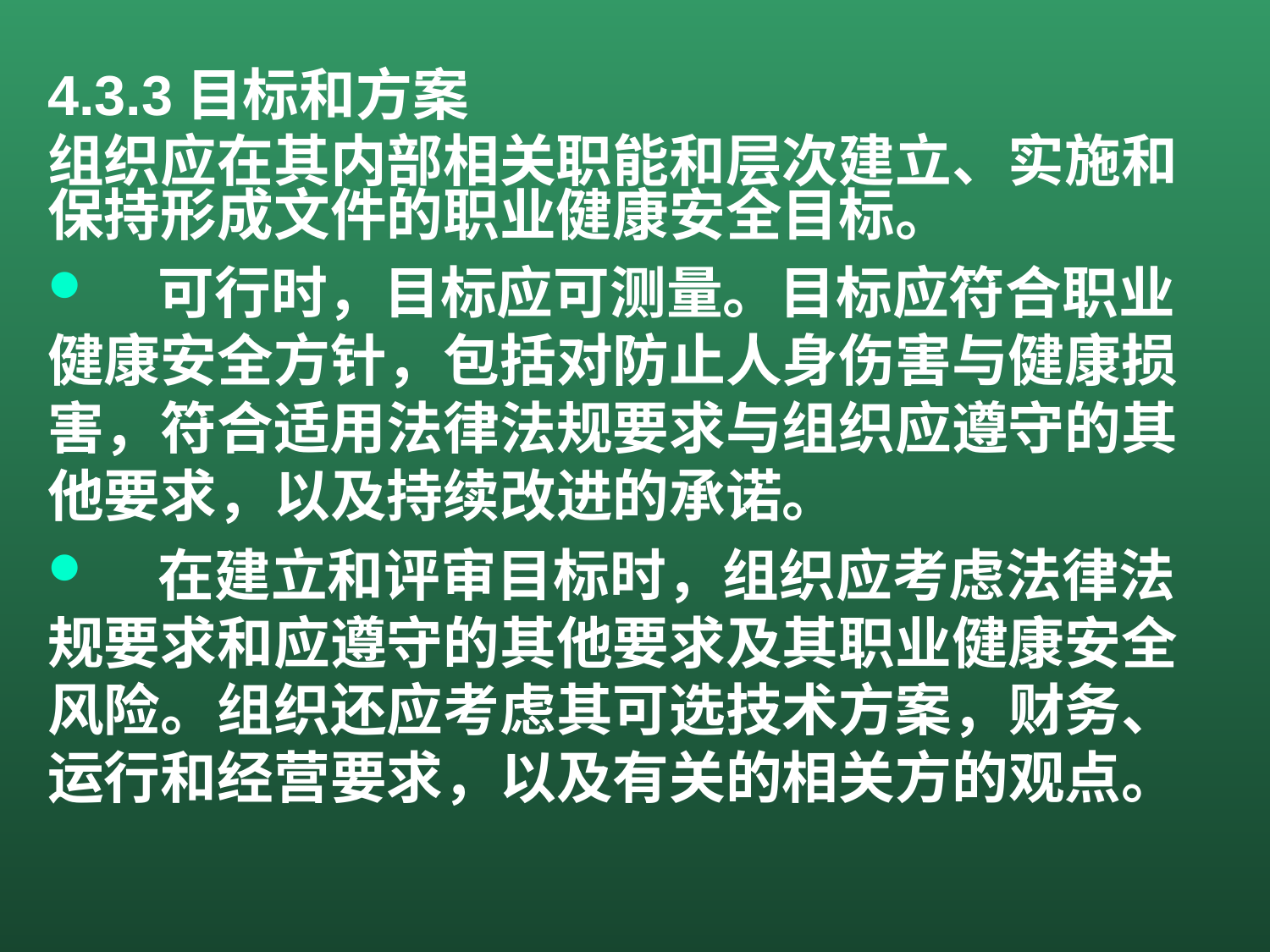

4.3.3目标和方案
组织应在其内部相关职能和层次建立、实施和保持形成文件的职业健康安全目标。
    可行时，目标应可测量。目标应符合职业健康安全方针，包括对防止人身伤害与健康损害，符合适用法律法规要求与组织应遵守的其他要求，以及持续改进的承诺。
    在建立和评审目标时，组织应考虑法律法规要求和应遵守的其他要求及其职业健康安全风险。组织还应考虑其可选技术方案，财务、运行和经营要求，以及有关的相关方的观点。